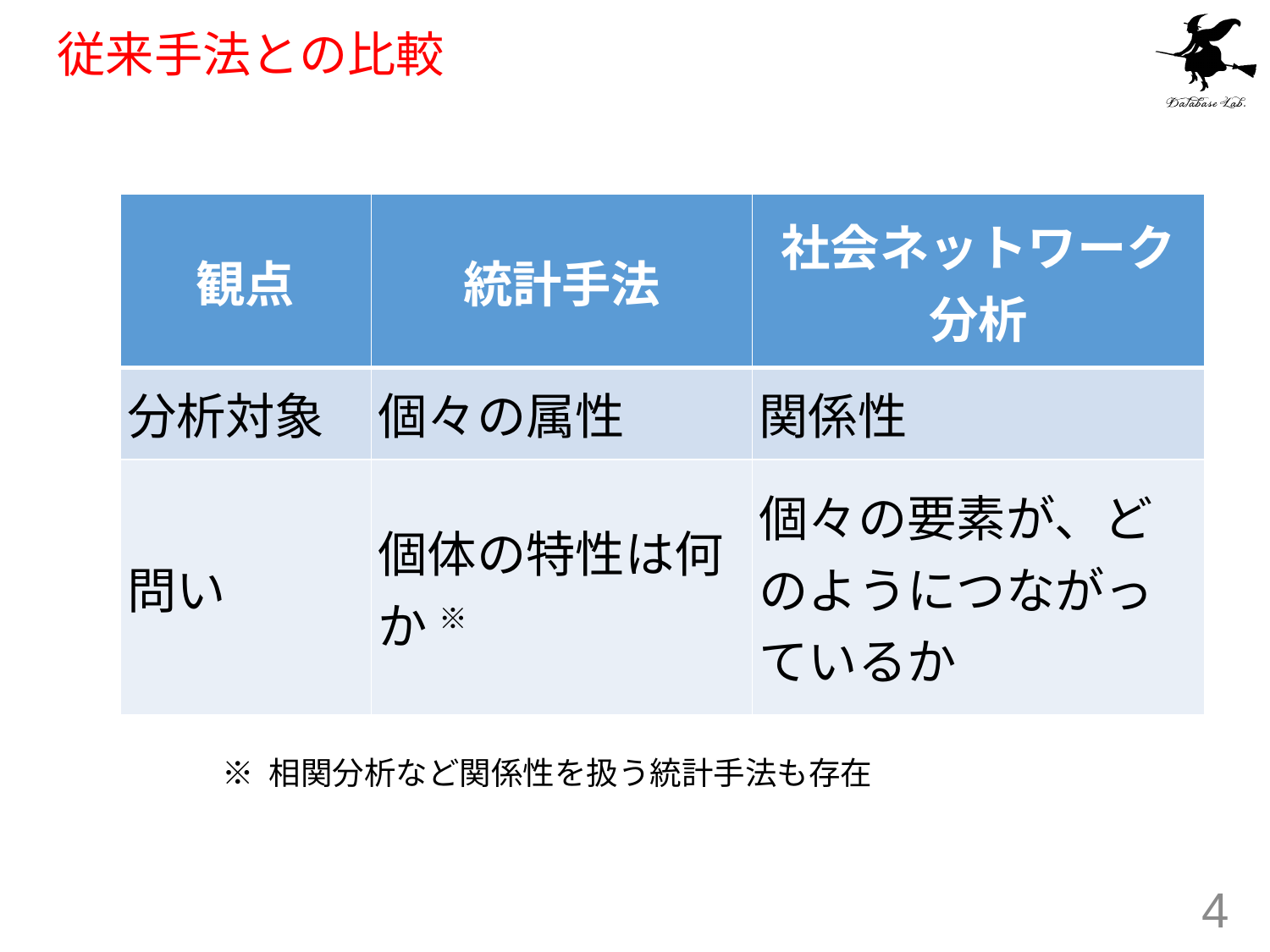

# 従来手法との比較
| 観点 | 統計手法 | 社会ネットワーク分析 |
| --- | --- | --- |
| 分析対象 | 個々の属性 | 関係性 |
| 問い | 個体の特性は何か ※ | 個々の要素が、どのようにつながっているか |
※ 相関分析など関係性を扱う統計手法も存在
4